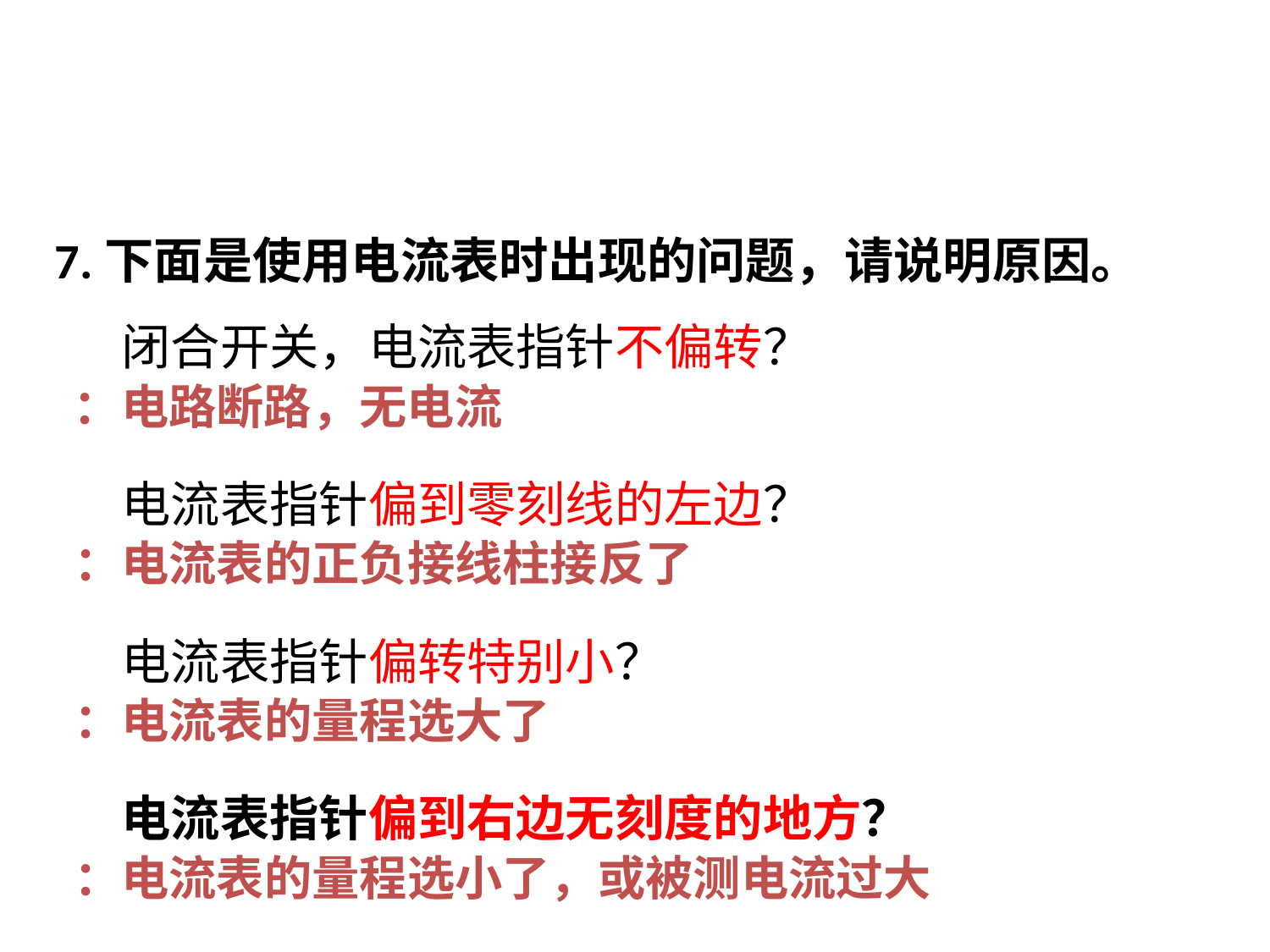

7.下面是使用电流表时出现的问题，请说明原因。
闭合开关，电流表指针不偏转？

电流表指针偏到零刻线的左边？

电流表指针偏转特别小？

电流表指针偏到右边无刻度的地方？
：电路断路，无电流
：电流表的正负接线柱接反了
：电流表的量程选大了
：电流表的量程选小了，或被测电流过大